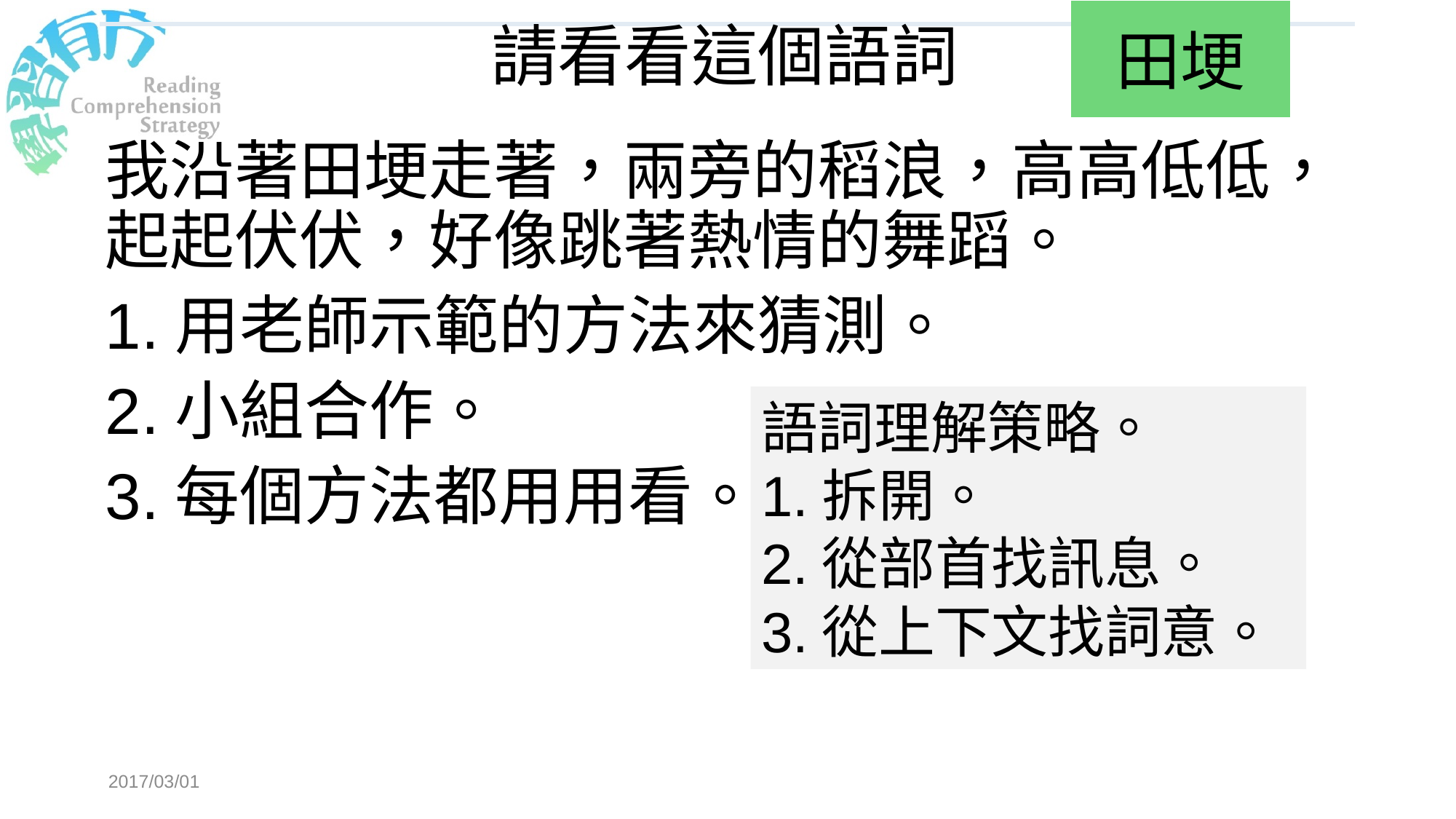

# 請看看這個語詞
田埂
我沿著田埂走著，兩旁的稻浪，高高低低，起起伏伏，好像跳著熱情的舞蹈。
1.用老師示範的方法來猜測。
2.小組合作。
3.每個方法都用用看。

語詞理解策略。
1.拆開。
2.從部首找訊息。
3.從上下文找詞意。
2017/03/01